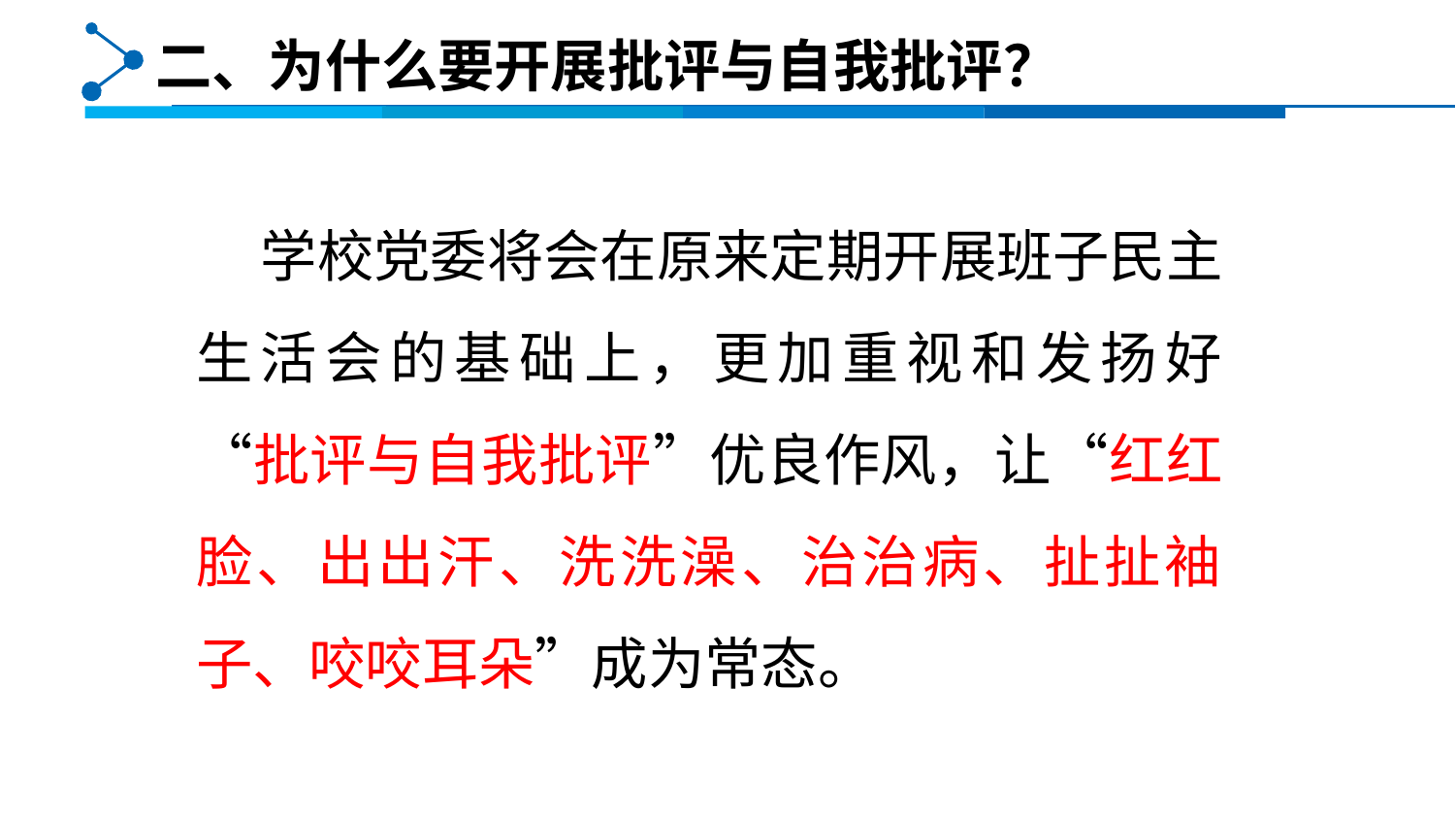

二、为什么要开展批评与自我批评？

    学校党委将会在原来定期开展班子民主生活会的基础上，更加重视和发扬好 “批评与自我批评”优良作风，让“红红脸、出出汗、洗洗澡、治治病、扯扯袖子、咬咬耳朵”成为常态。